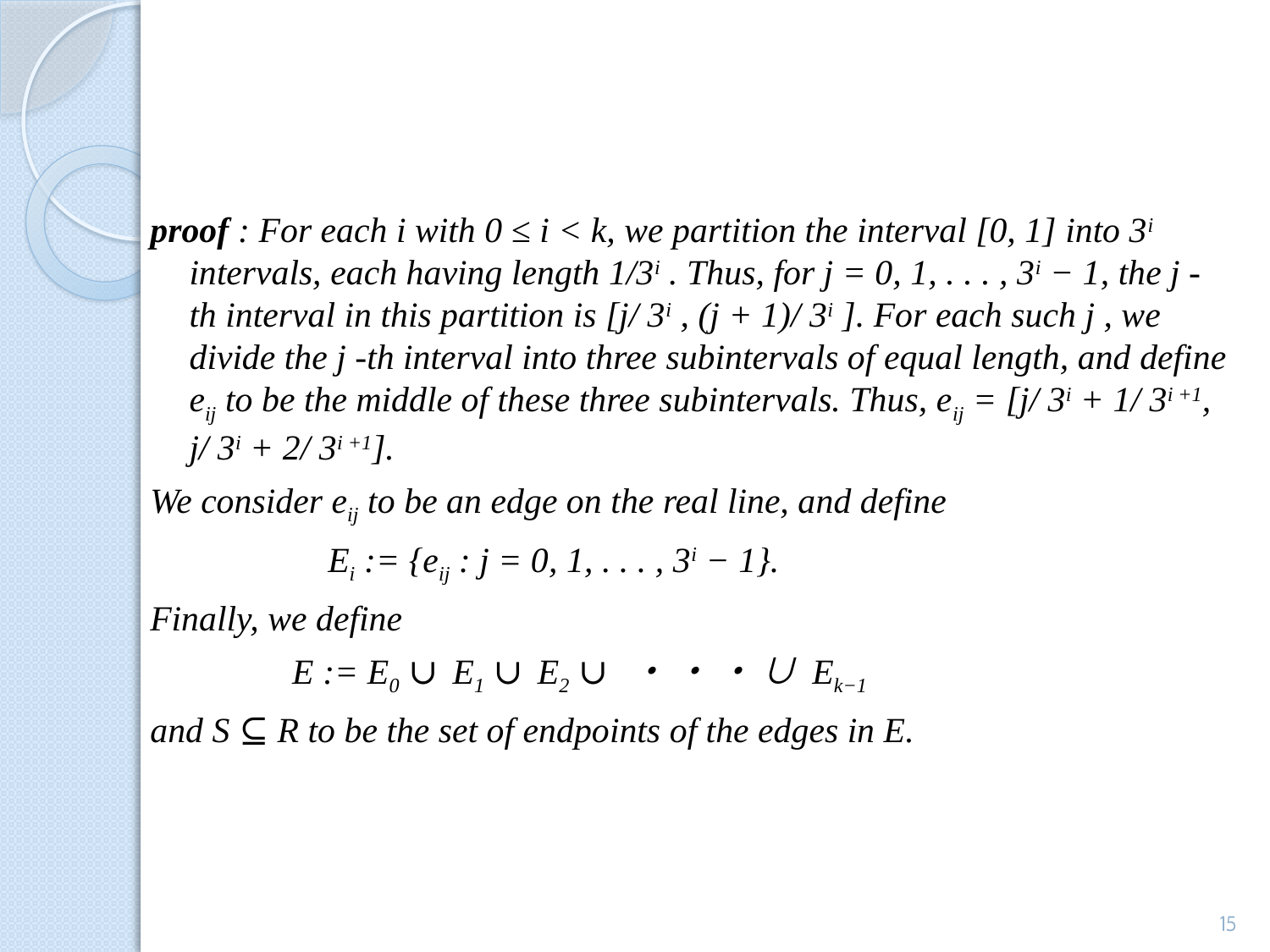

#
proof : For each i with 0 ≤ i < k, we partition the interval [0, 1] into 3i intervals, each having length 1/3i . Thus, for j = 0, 1, . . . , 3i − 1, the j -th interval in this partition is [j/ 3i , (j + 1)/ 3i ]. For each such j , we divide the j -th interval into three subintervals of equal length, and define eij to be the middle of these three subintervals. Thus, eij = [j/ 3i + 1/ 3i +1, j/ 3i + 2/ 3i +1].
We consider eij to be an edge on the real line, and define
                    Ei := {eij : j = 0, 1, . . . , 3i − 1}.
Finally, we define
                E := E0 ∪ E1 ∪ E2 ∪ ・ ・ ・ ∪ Ek−1
and S ⊆ R to be the set of endpoints of the edges in E.
15